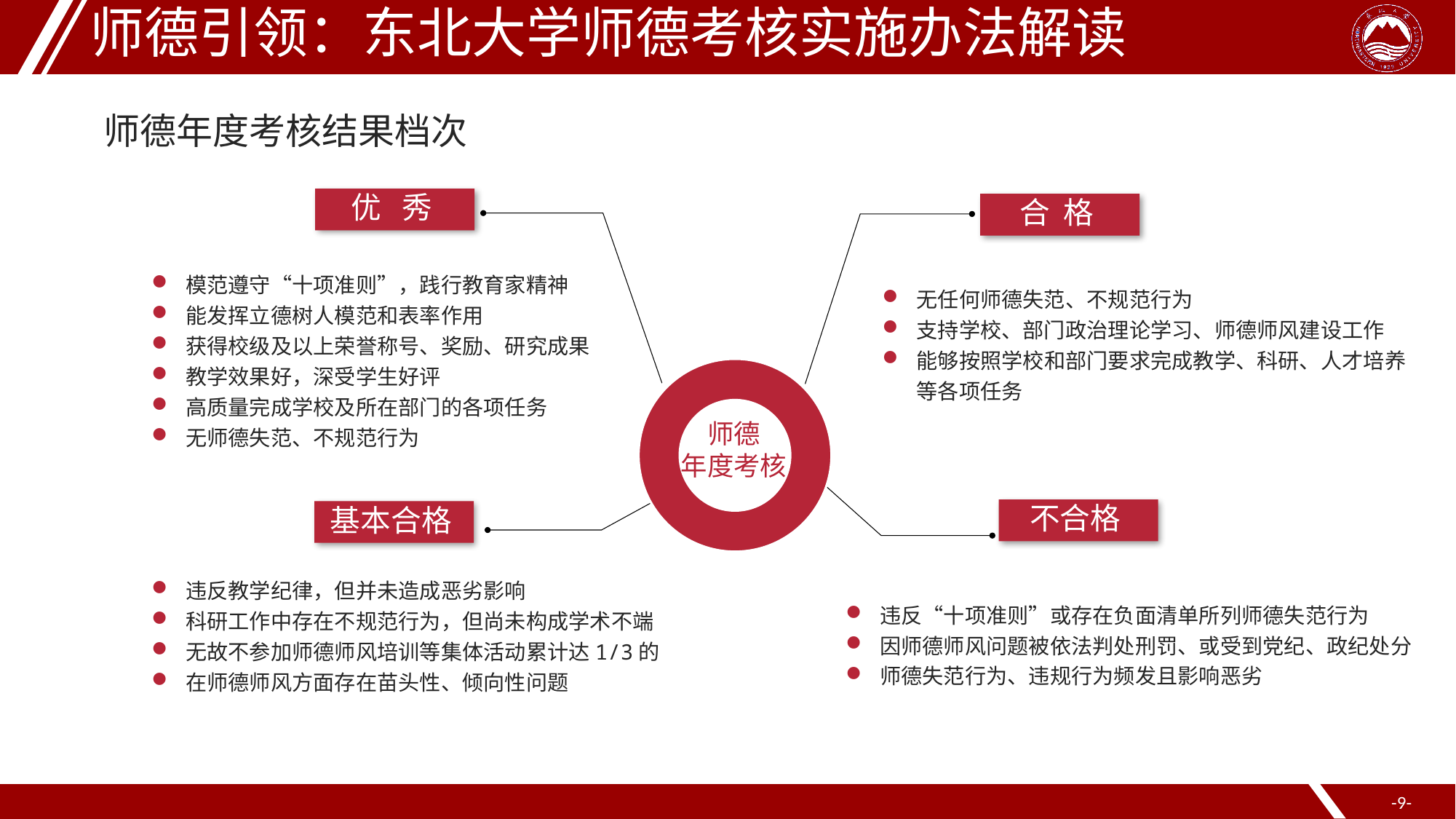

师德引领：东北大学师德考核实施办法解读

师德年度考核结果档次
优   秀
合  格

不合格
基本合格
师德
年度考核
模范遵守“十项准则”，践行教育家精神
能发挥立德树人模范和表率作用
获得校级及以上荣誉称号、奖励、研究成果
教学效果好，深受学生好评
高质量完成学校及所在部门的各项任务
无师德失范、不规范行为

无任何师德失范、不规范行为
支持学校、部门政治理论学习、师德师风建设工作
能够按照学校和部门要求完成教学、科研、人才培养等各项任务
违反教学纪律，但并未造成恶劣影响
科研工作中存在不规范行为，但尚未构成学术不端
无故不参加师德师风培训等集体活动累计达1/3的
在师德师风方面存在苗头性、倾向性问题
违反“十项准则”或存在负面清单所列师德失范行为
因师德师风问题被依法判处刑罚、或受到党纪、政纪处分
师德失范行为、违规行为频发且影响恶劣

-9-